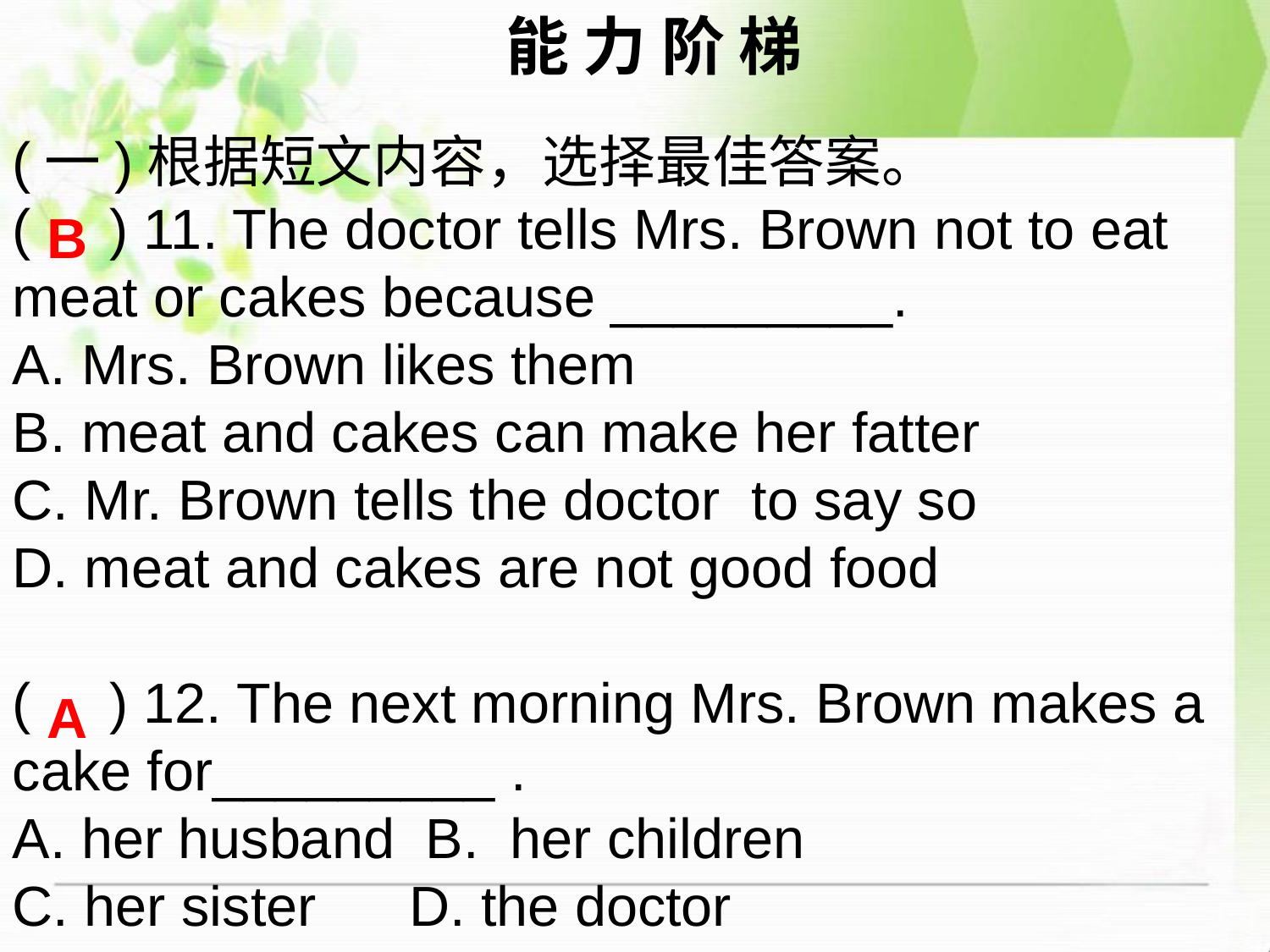

能 力 阶 梯
(一)根据短文内容，选择最佳答案。
(     ) 11. The doctor tells Mrs. Brown not to eat meat or cakes because _________.
A. Mrs. Brown likes them
B. meat and cakes can make her fatter
C. Mr. Brown tells the doctor  to say so
D. meat and cakes are not good food

(     ) 12. The next morning Mrs. Brown makes a cake for_________ .
A. her husband  B.  her children
C. her sister 	 D. the doctor
B
A